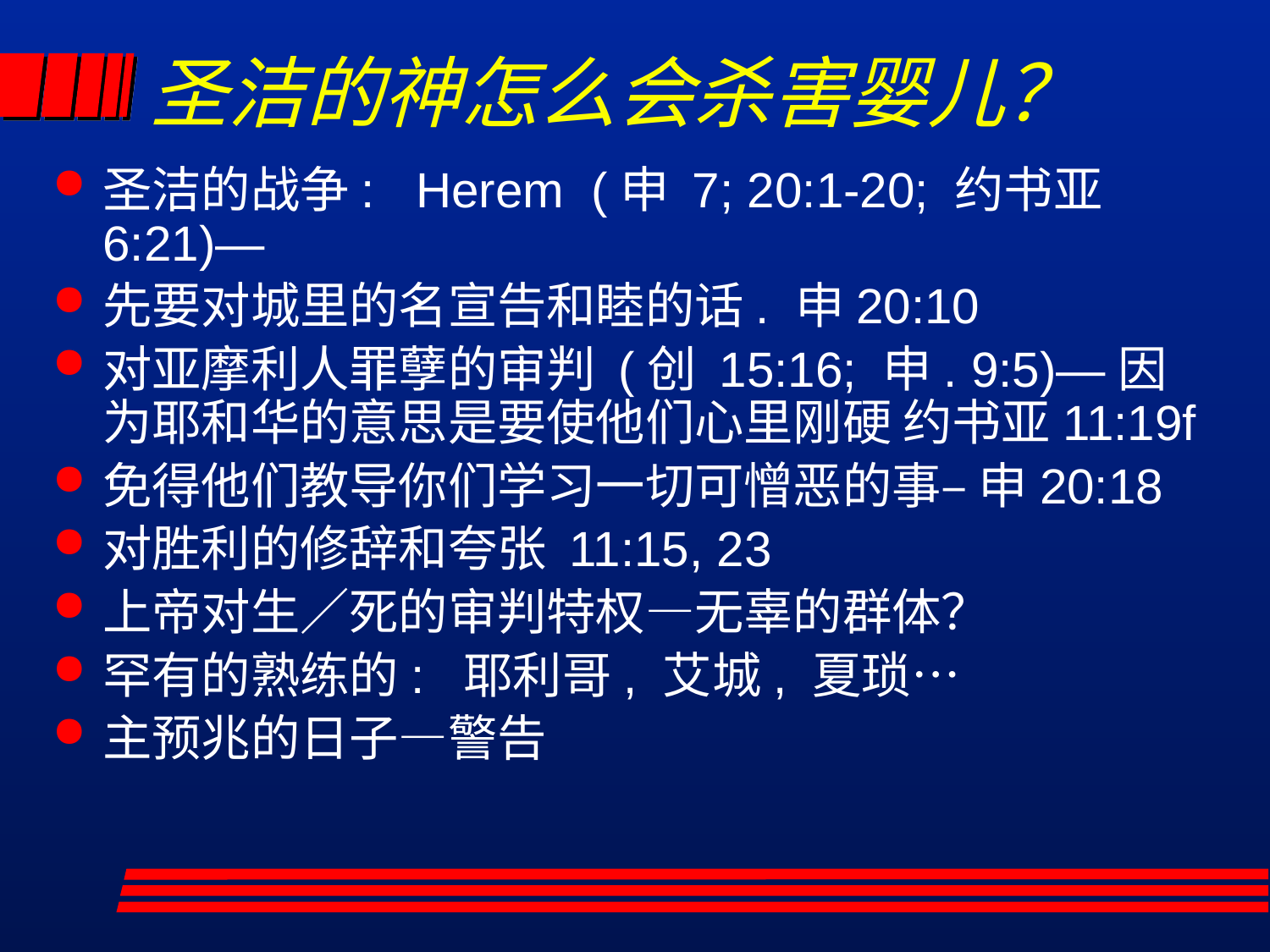

# 圣洁的神怎么会杀害婴儿？
圣洁的战争:   Herem  (申 7; 20:1-20; 约书亚 6:21)—
先要对城里的名宣告和睦的话. 申20:10
对亚摩利人罪孽的审判 (创 15:16; 申. 9:5)—因为耶和华的意思是要使他们心里刚硬 约书亚11:19f
免得他们教导你们学习一切可憎恶的事– 申20:18
对胜利的修辞和夸张 11:15, 23
上帝对生／死的审判特权—无辜的群体？
罕有的熟练的:  耶利哥, 艾城, 夏琐…
主预兆的日子—警告